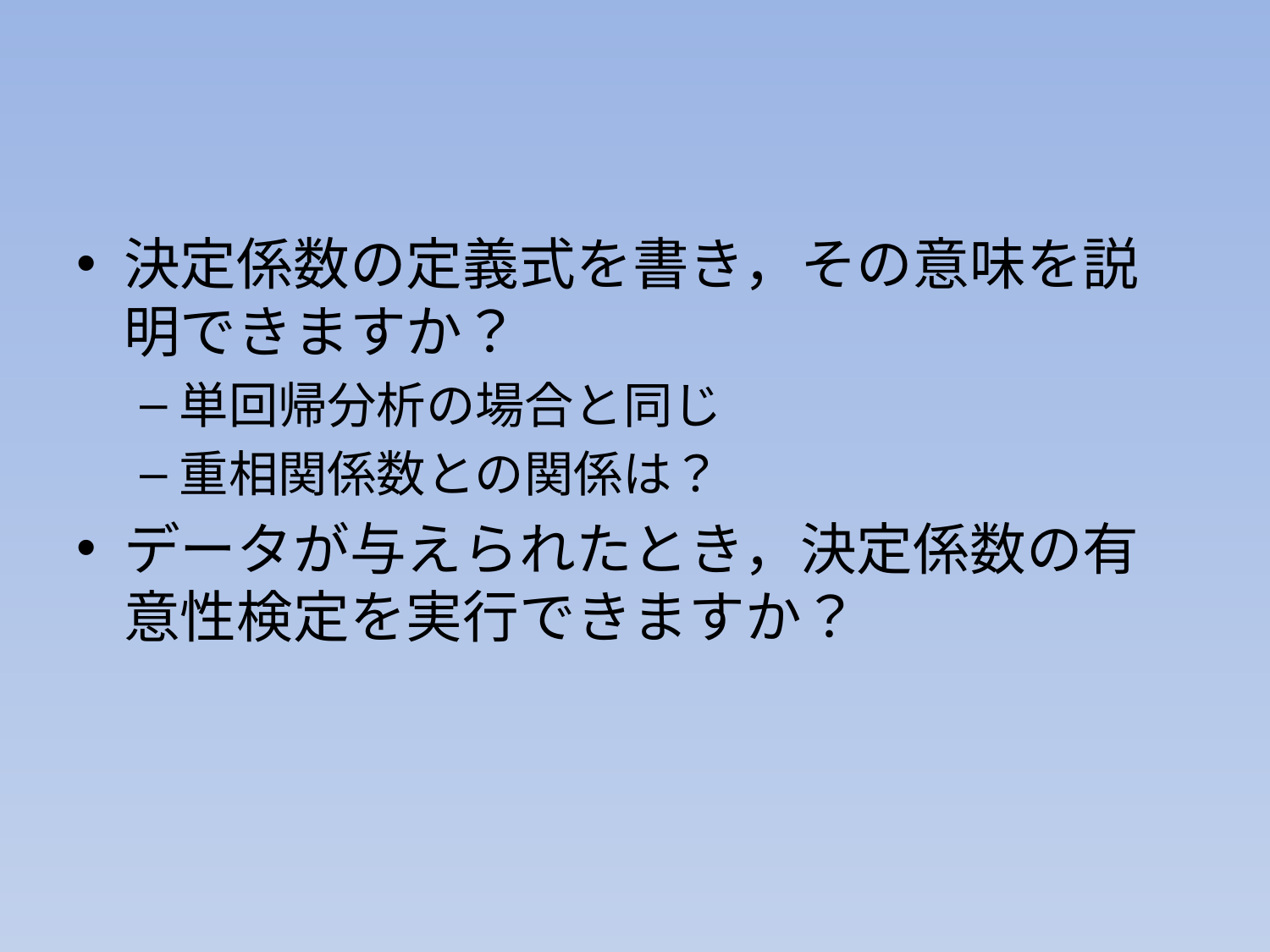

#
決定係数の定義式を書き，その意味を説明できますか？
単回帰分析の場合と同じ
重相関係数との関係は？
データが与えられたとき，決定係数の有意性検定を実行できますか？